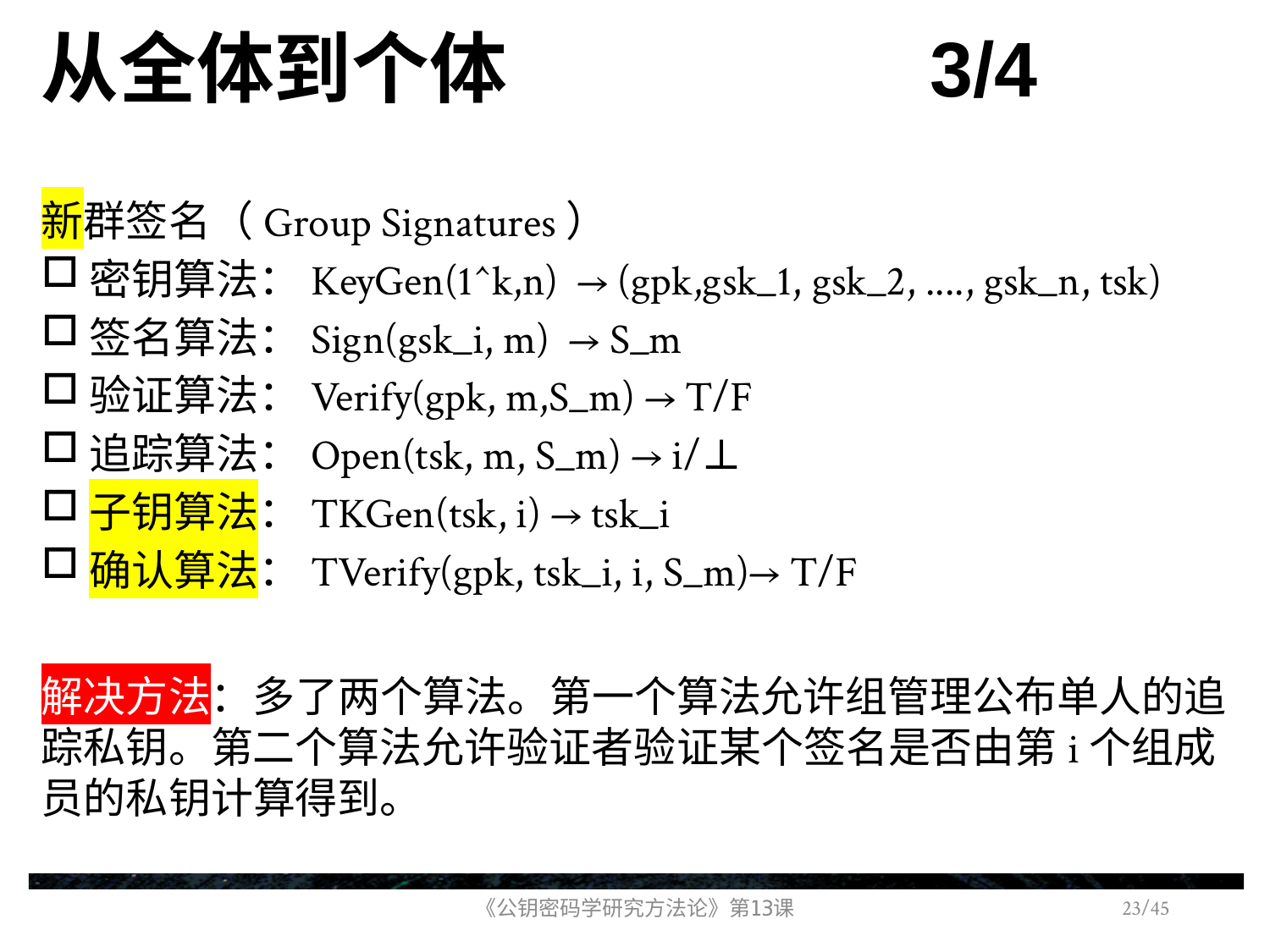

# 从全体到个体                       3/4
新群签名（Group Signatures）
密钥算法：KeyGen(1^k,n)  → (gpk,gsk_1, gsk_2, ...., gsk_n, tsk)
签名算法：Sign(gsk_i, m)  → S_m
验证算法：Verify(gpk, m,S_m) → T/F
追踪算法：Open(tsk, m, S_m) → i/⊥
子钥算法：TKGen(tsk, i) → tsk_i
确认算法：TVerify(gpk, tsk_i, i, S_m)→ T/F

解决方法：多了两个算法。第一个算法允许组管理公布单人的追踪私钥。第二个算法允许验证者验证某个签名是否由第i个组成员的私钥计算得到。
《公钥密码学研究方法论》第13课
23/45